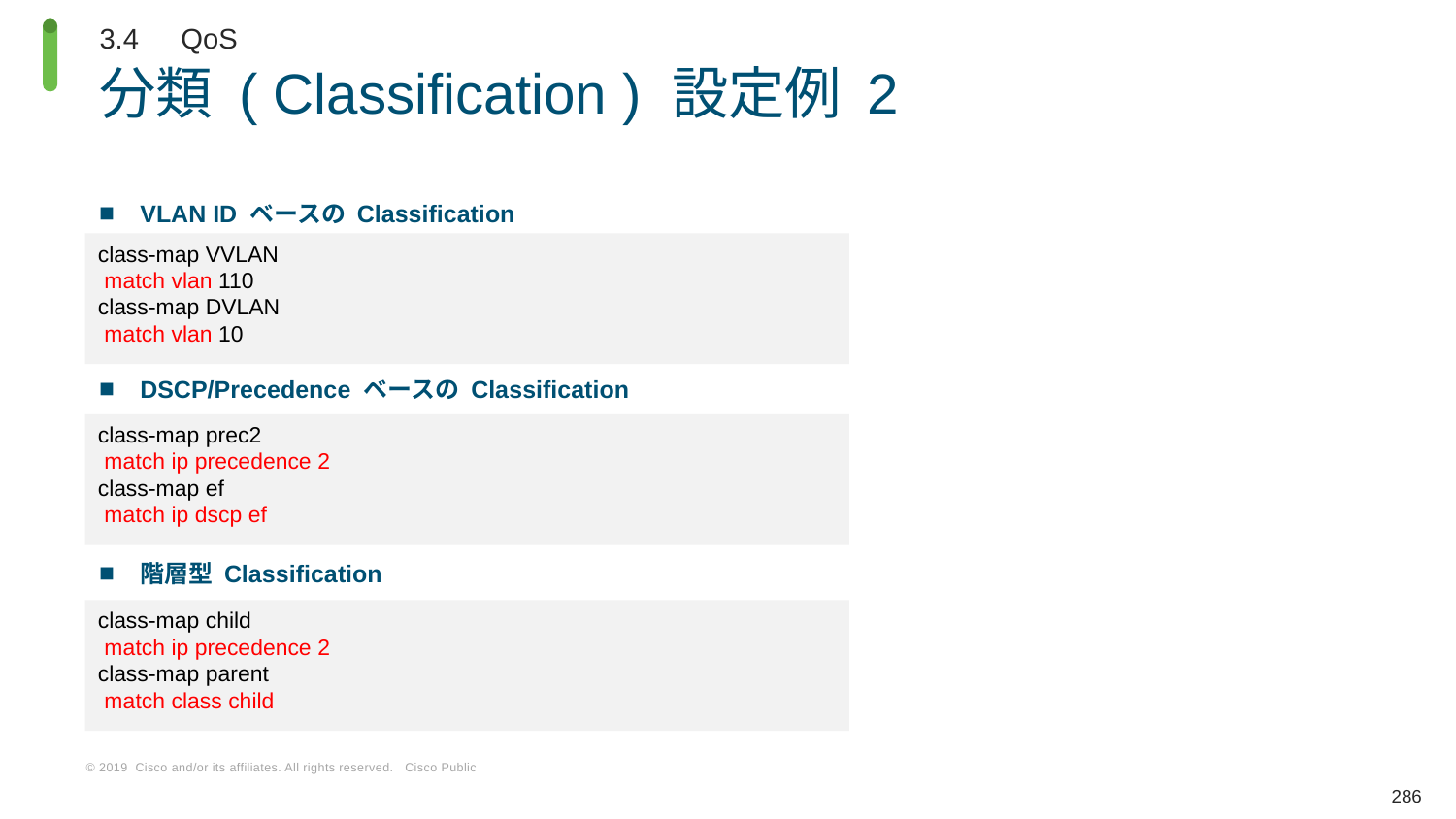

3.4　QoS
# 分類 ( Classification ) 設定例 2
VLAN ID ベースの Classification
class-map VVLAN
 match vlan 110
class-map DVLAN
 match vlan 10
DSCP/Precedence ベースの Classification
class-map prec2
 match ip precedence 2
class-map ef
 match ip dscp ef
階層型 Classification
class-map child
 match ip precedence 2
class-map parent
 match class child
286